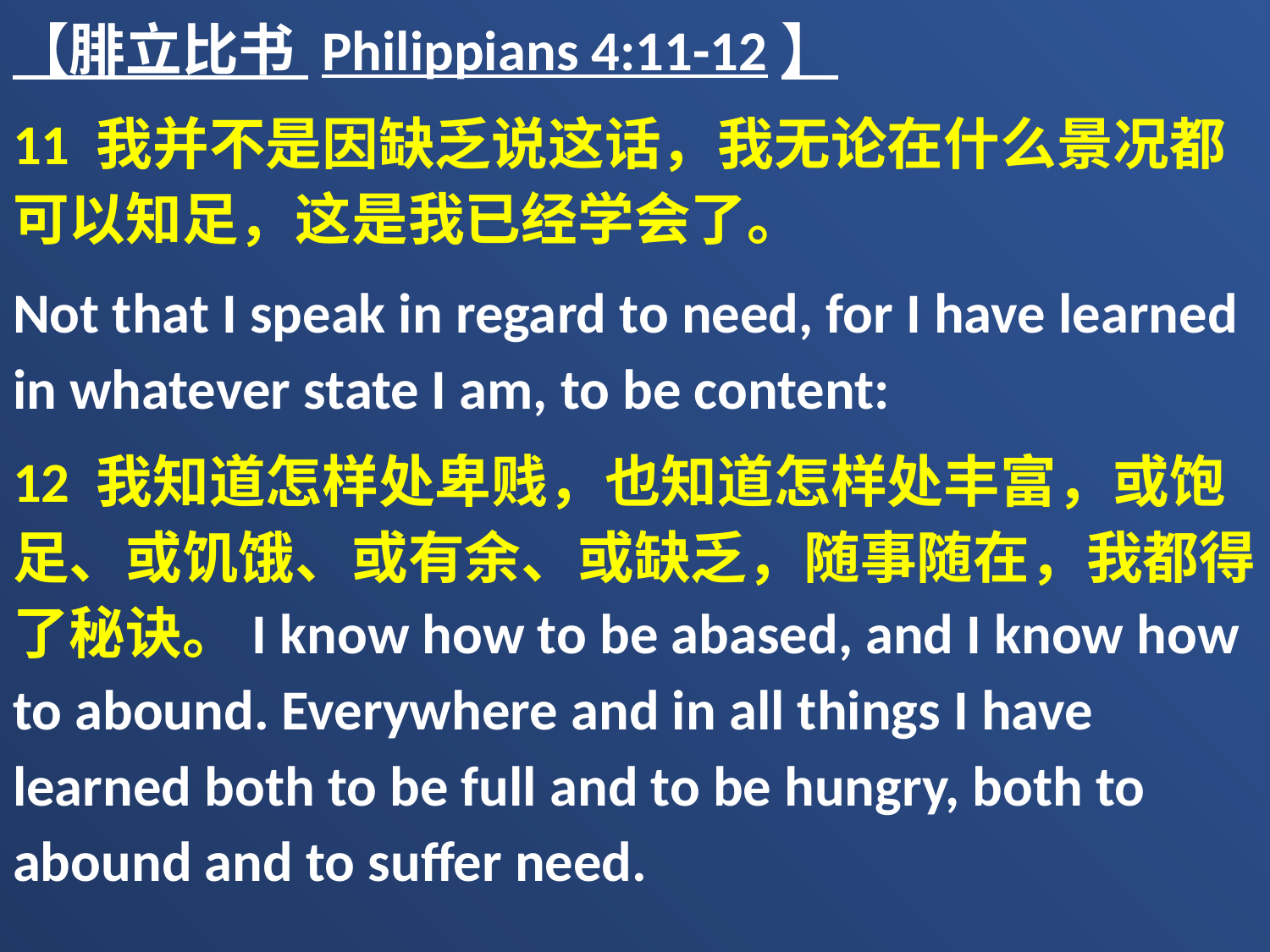

【腓立比书 Philippians 4:11-12】
11 我并不是因缺乏说这话，我无论在什么景况都可以知足，这是我已经学会了。
Not that I speak in regard to need, for I have learned in whatever state I am, to be content:
12 我知道怎样处卑贱，也知道怎样处丰富，或饱足、或饥饿、或有余、或缺乏，随事随在，我都得了秘诀。I know how to be abased, and I know how to abound. Everywhere and in all things I have learned both to be full and to be hungry, both to abound and to suffer need.